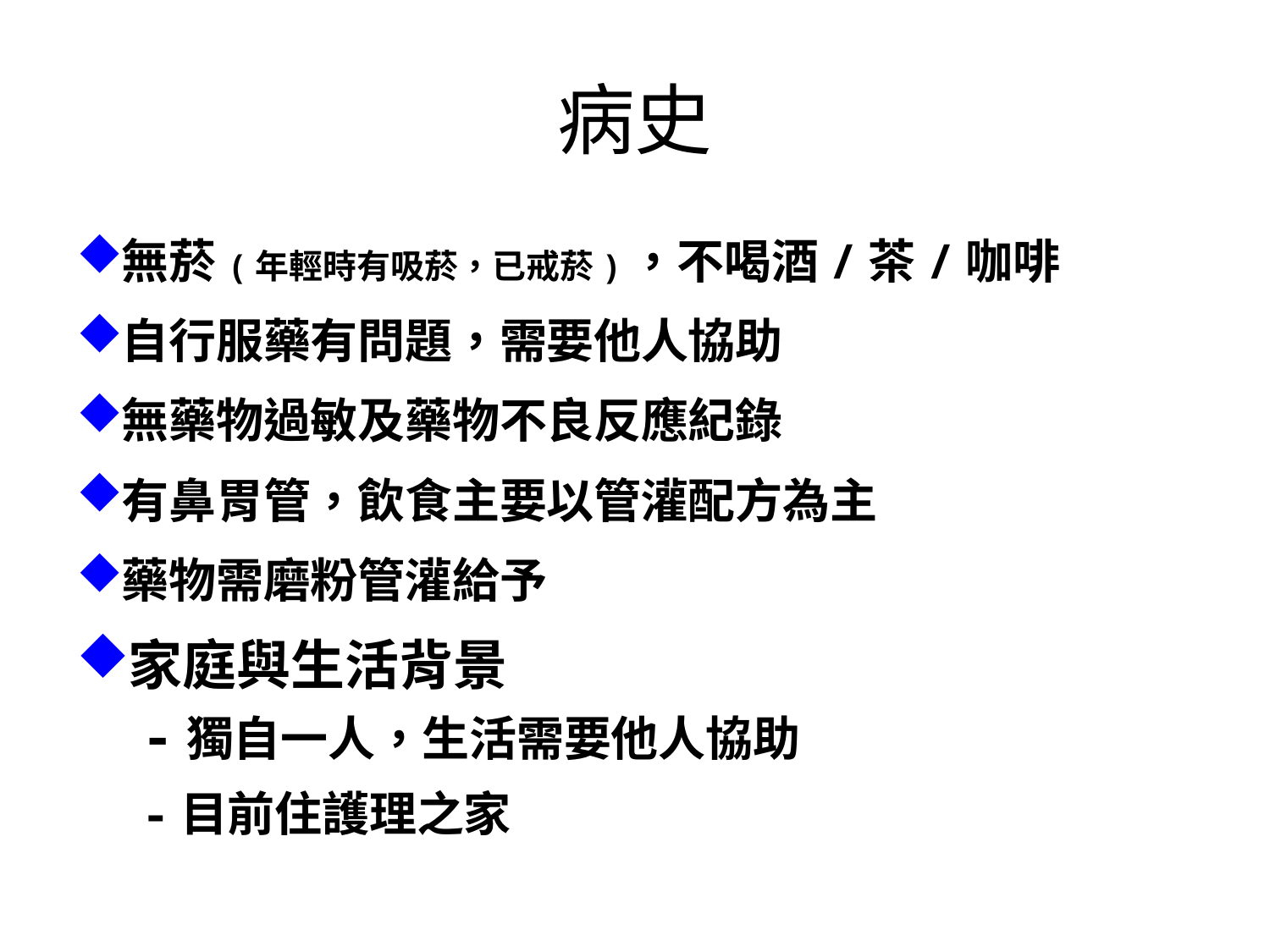

# 病史
無菸(年輕時有吸菸，已戒菸)，不喝酒/茶/咖啡
自行服藥有問題，需要他人協助
無藥物過敏及藥物不良反應紀錄
有鼻胃管，飲食主要以管灌配方為主
藥物需磨粉管灌給予
家庭與生活背景
  -獨自一人，生活需要他人協助
  -目前住護理之家